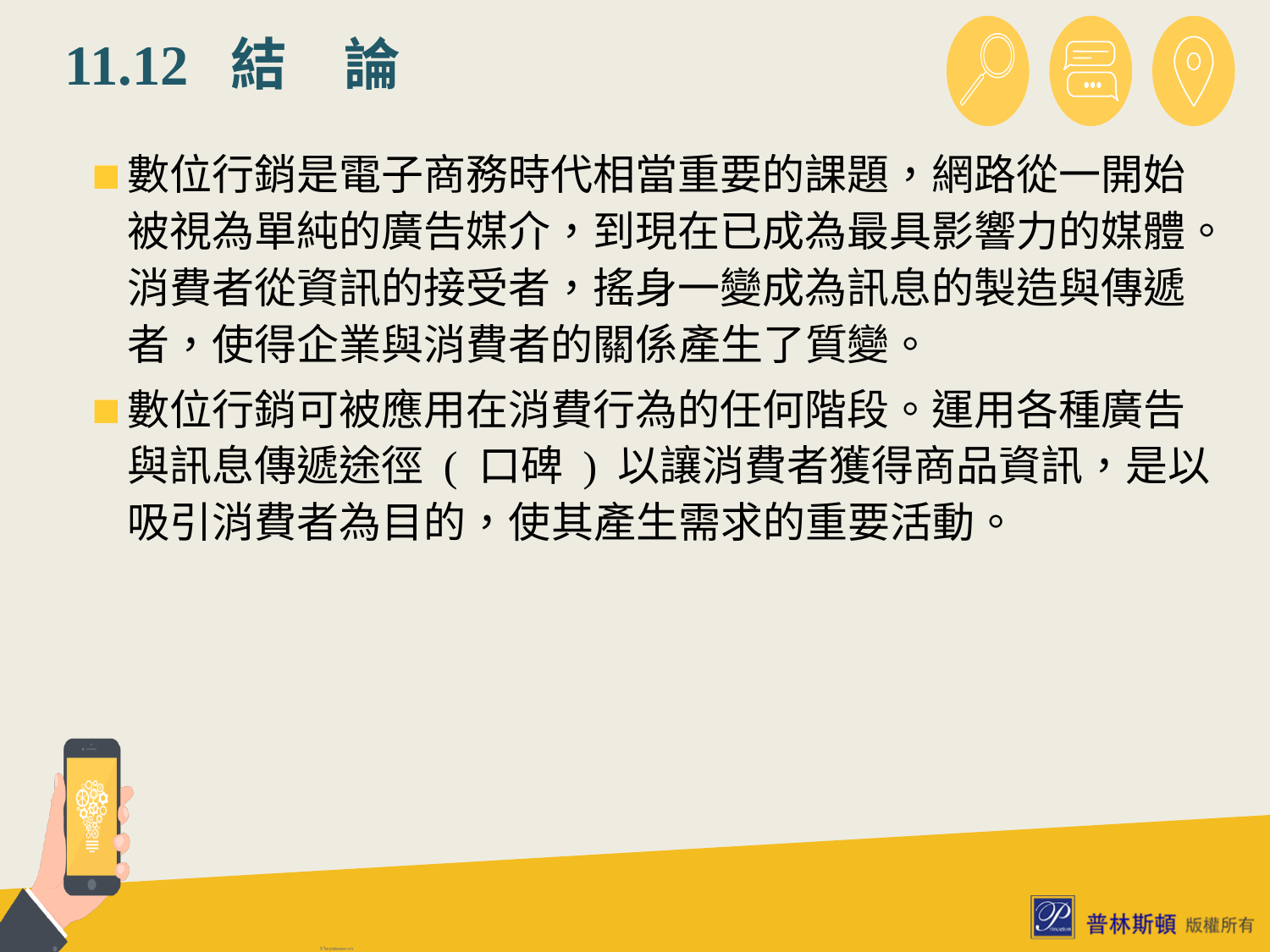

# 11.12  結　論
數位行銷是電子商務時代相當重要的課題，網路從一開始被視為單純的廣告媒介，到現在已成為最具影響力的媒體。消費者從資訊的接受者，搖身一變成為訊息的製造與傳遞者，使得企業與消費者的關係產生了質變。
數位行銷可被應用在消費行為的任何階段。運用各種廣告與訊息傳遞途徑 ( 口碑 ) 以讓消費者獲得商品資訊，是以吸引消費者為目的，使其產生需求的重要活動。